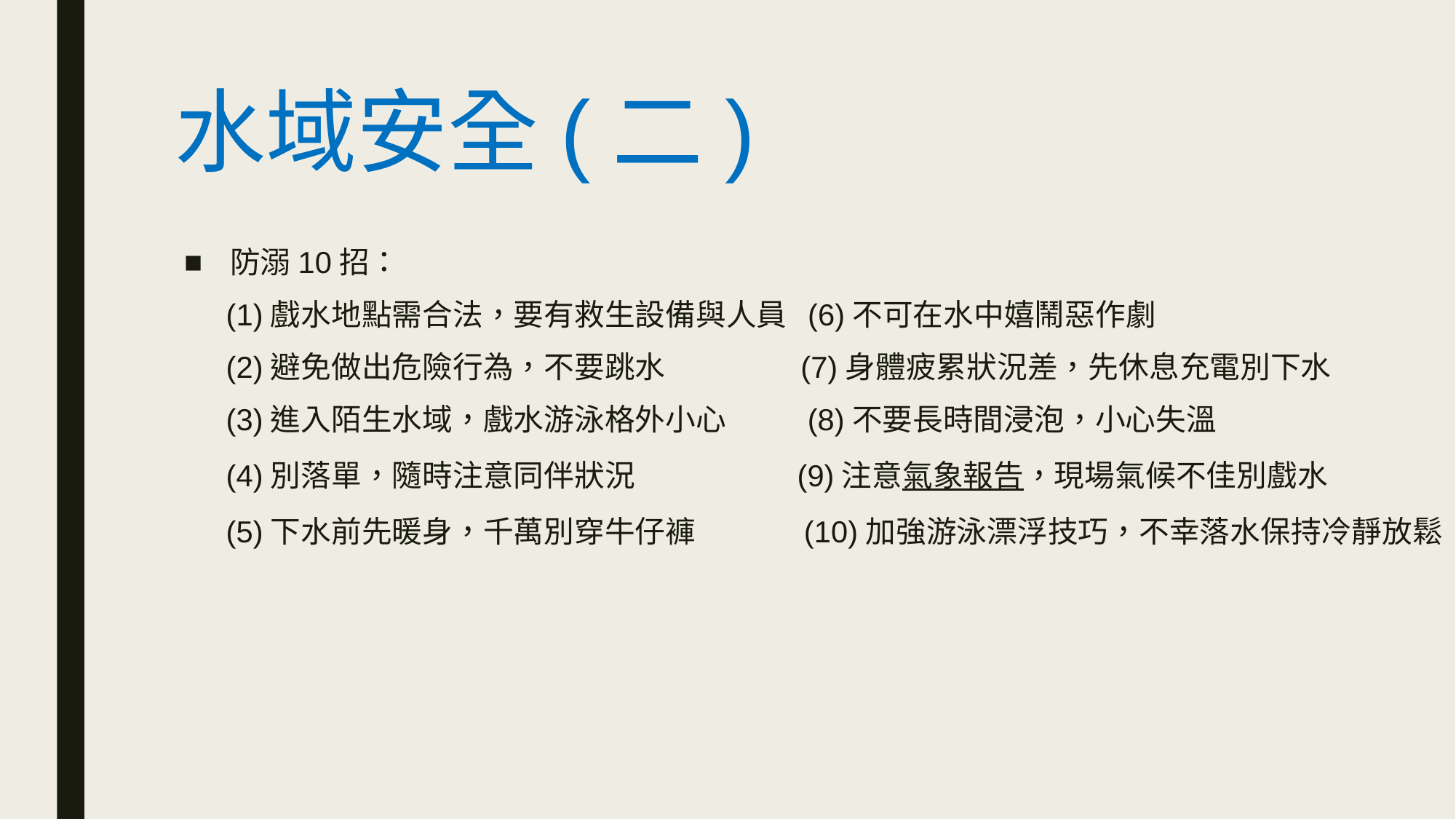

# 水域安全(二)
防溺10招：
     (1)戲水地點需合法，要有救生設備與人員  (6)不可在水中嬉鬧惡作劇
     (2)避免做出危險行為，不要跳水                   (7)身體疲累狀況差，先休息充電別下水
     (3)進入陌生水域，戲水游泳格外小心           (8)不要長時間浸泡，小心失溫
     (4)別落單，隨時注意同伴狀況                       (9)注意氣象報告，現場氣候不佳別戲水
     (5)下水前先暖身，千萬別穿牛仔褲               (10)加強游泳漂浮技巧，不幸落水保持冷靜放鬆